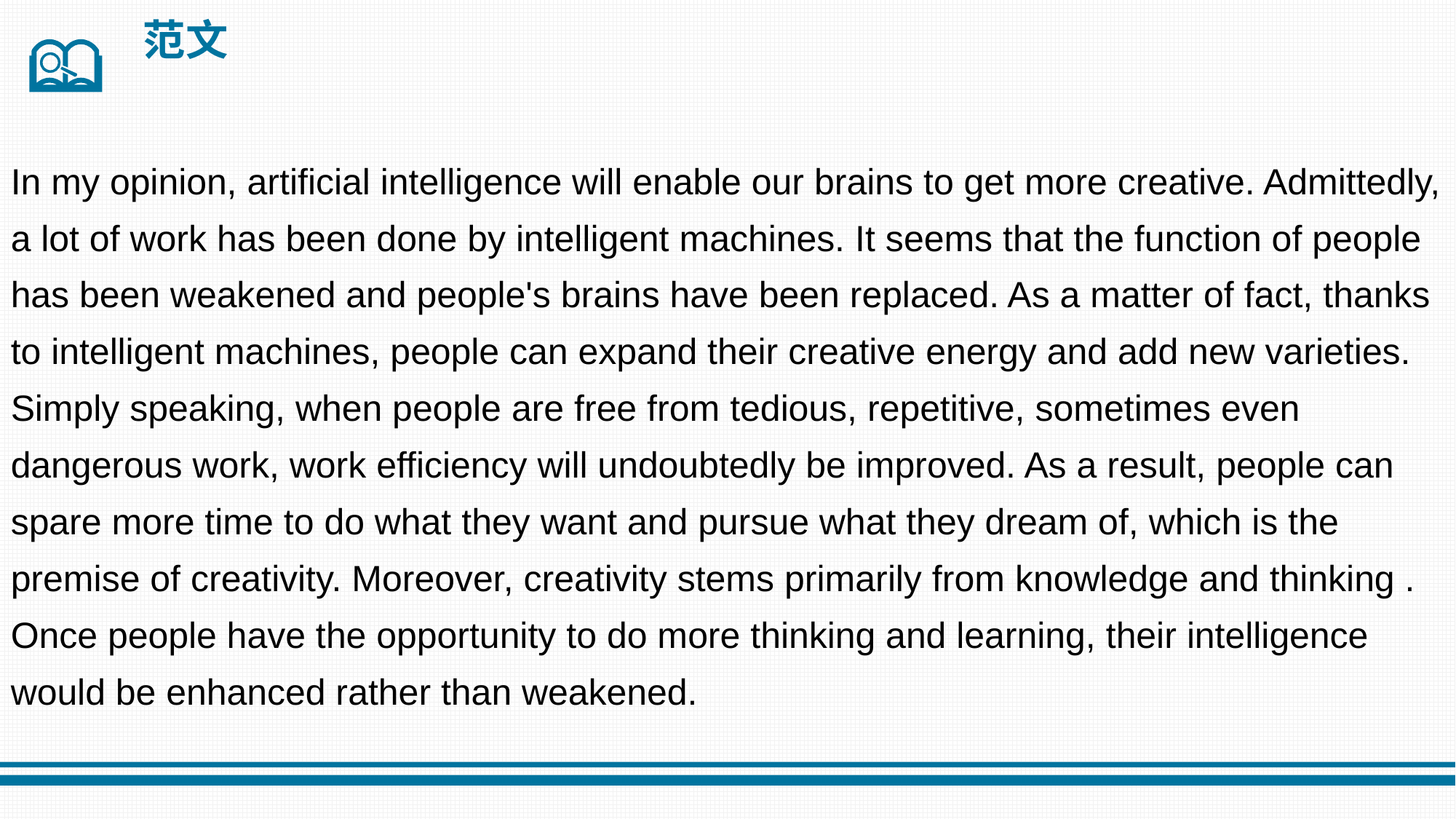

范文
In my opinion, artificial intelligence will enable our brains to get more creative. Admittedly, a lot of work has been done by intelligent machines. It seems that the function of people has been weakened and people's brains have been replaced. As a matter of fact, thanks to intelligent machines, people can expand their creative energy and add new varieties.	Simply speaking, when people are free from tedious, repetitive, sometimes even dangerous work, work efficiency will undoubtedly be improved. As a result, people can spare more time to do what they want and pursue what they dream of, which is the premise of creativity. Moreover, creativity stems primarily from knowledge and thinking . Once people have the opportunity to do more thinking and learning, their intelligence would be enhanced rather than weakened.